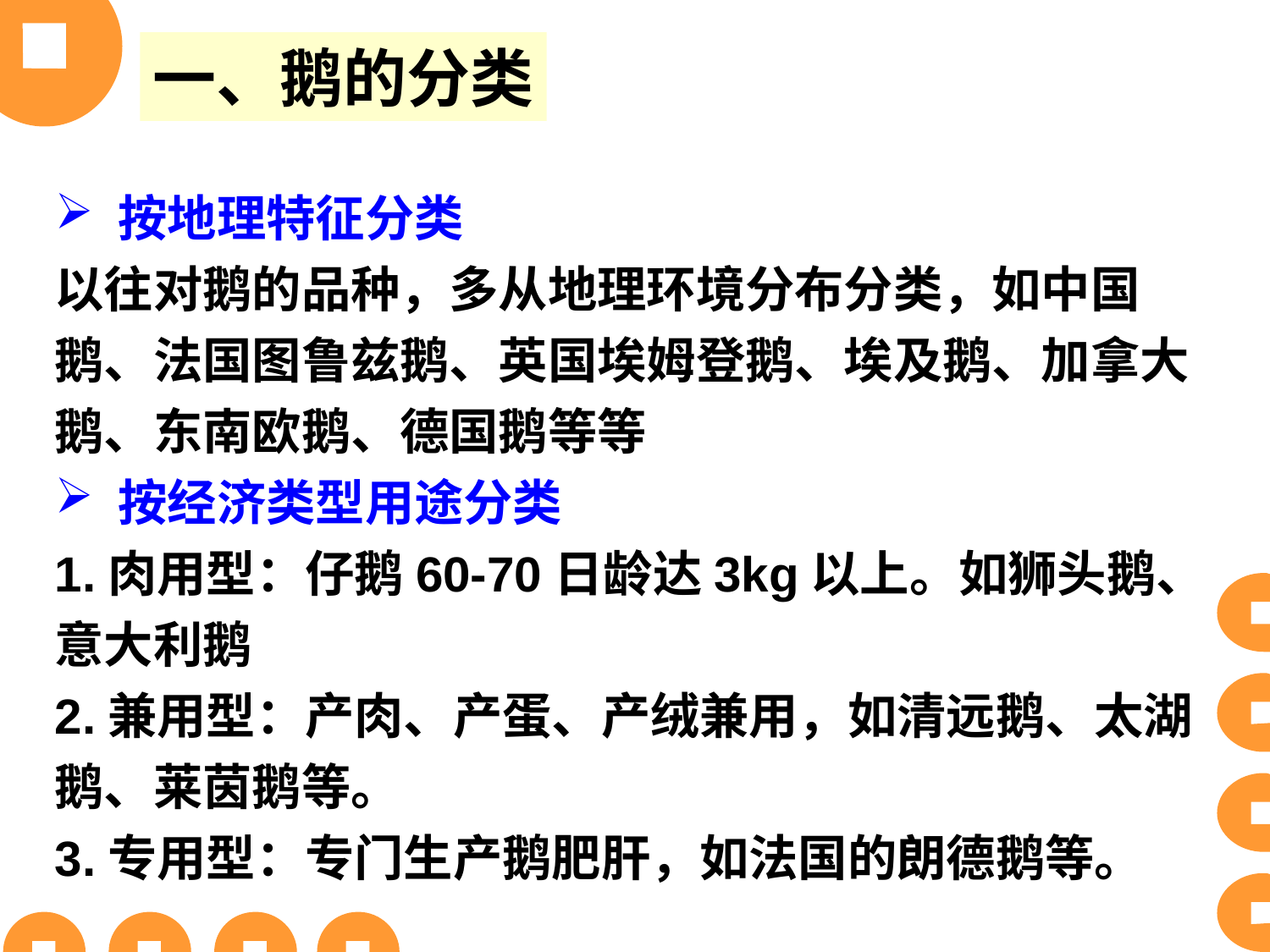

一、鹅的分类
按地理特征分类
以往对鹅的品种，多从地理环境分布分类，如中国鹅、法国图鲁兹鹅、英国埃姆登鹅、埃及鹅、加拿大鹅、东南欧鹅、德国鹅等等
按经济类型用途分类
1.肉用型：仔鹅60-70日龄达3kg以上。如狮头鹅、意大利鹅
2.兼用型：产肉、产蛋、产绒兼用，如清远鹅、太湖鹅、莱茵鹅等。
3.专用型：专门生产鹅肥肝，如法国的朗德鹅等。